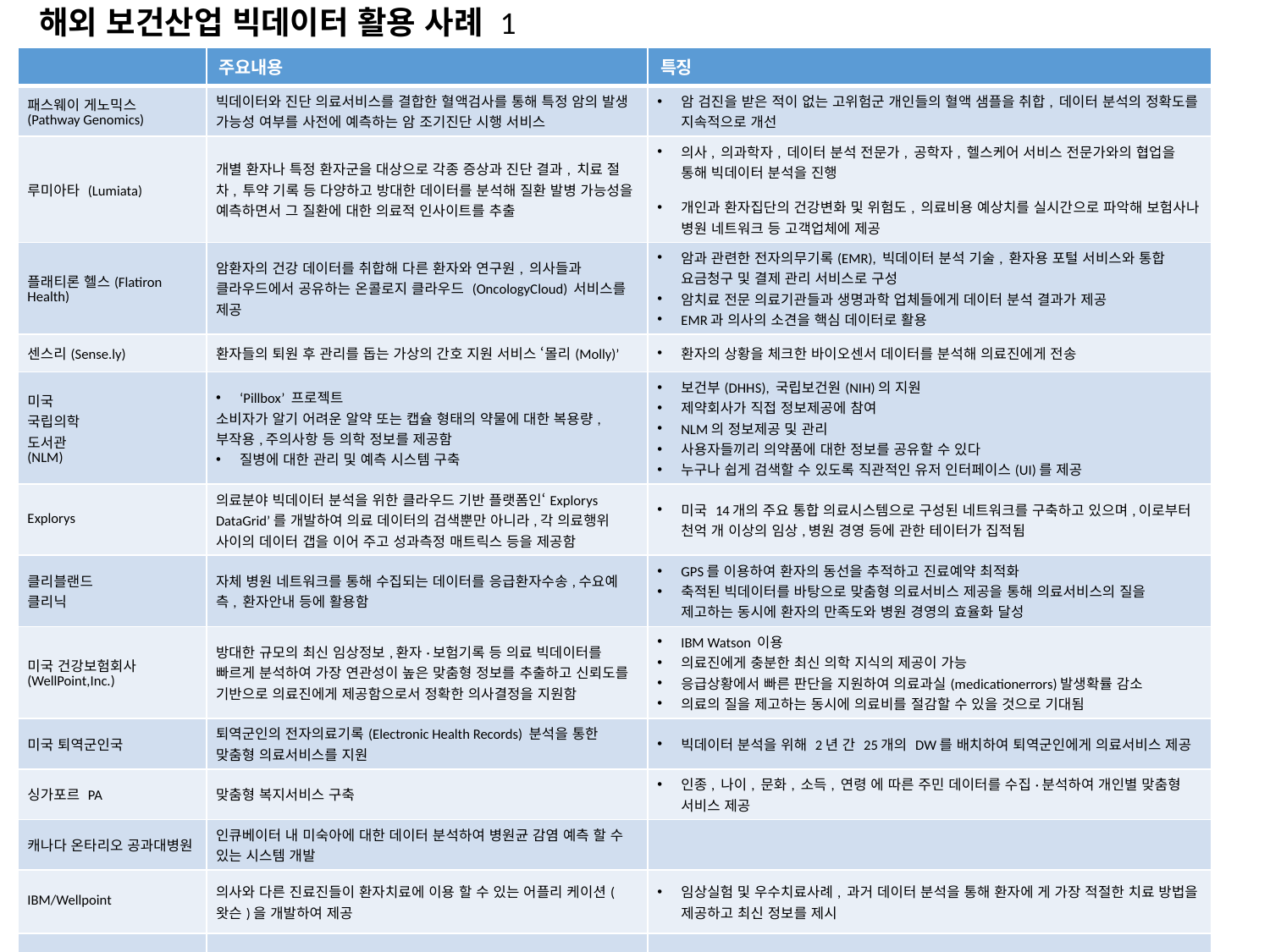

해외 보건산업 빅데이터 활용 사례 1
|  | 주요내용 | 특징 |
| --- | --- | --- |
| 패스웨이 게노믹스 (Pathway Genomics) | 빅데이터와 진단 의료서비스를 결합한 혈액검사를 통해 특정 암의 발생 가능성 여부를 사전에 예측하는 암 조기진단 시행 서비스 | 암 검진을 받은 적이 없는 고위험군 개인들의 혈액 샘플을 취합, 데이터 분석의 정확도를 지속적으로 개선 |
| 루미아타 (Lumiata) | 개별 환자나 특정 환자군을 대상으로 각종 증상과 진단 결과, 치료 절차, 투약 기록 등 다양하고 방대한 데이터를 분석해 질환 발병 가능성을 예측하면서 그 질환에 대한 의료적 인사이트를 추출 | 의사, 의과학자, 데이터 분석 전문가, 공학자, 헬스케어 서비스 전문가와의 협업을 통해 빅데이터 분석을 진행 개인과 환자집단의 건강변화 및 위험도, 의료비용 예상치를 실시간으로 파악해 보험사나 병원 네트워크 등 고객업체에 제공 |
| 플래티론 헬스(Flatiron Health) | 암환자의 건강 데이터를 취합해 다른 환자와 연구원, 의사들과 클라우드에서 공유하는 온콜로지 클라우드 (OncologyCloud) 서비스를 제공 | 암과 관련한 전자의무기록(EMR), 빅데이터 분석 기술, 환자용 포털 서비스와 통합 요금청구 및 결제 관리 서비스로 구성 암치료 전문 의료기관들과 생명과학 업체들에게 데이터 분석 결과가 제공 EMR과 의사의 소견을 핵심 데이터로 활용 |
| 센스리(Sense.ly) | 환자들의 퇴원 후 관리를 돕는 가상의 간호 지원 서비스 ‘몰리(Molly)’ | 환자의 상황을 체크한 바이오센서 데이터를 분석해 의료진에게 전송 |
| 미국 국립의학 도서관 (NLM) | ‘Pillbox’ 프로젝트 소비자가 알기 어려운 알약 또는 캡슐 형태의 약물에 대한 복용량,부작용,주의사항 등 의학 정보를 제공함 질병에 대한 관리 및 예측 시스템 구축 | 보건부(DHHS), 국립보건원(NIH)의 지원 제약회사가 직접 정보제공에 참여 NLM의 정보제공 및 관리 사용자들끼리 의약품에 대한 정보를 공유할 수 있다 누구나 쉽게 검색할 수 있도록 직관적인 유저 인터페이스(UI)를 제공 |
| Explorys | 의료분야 빅데이터 분석을 위한 클라우드 기반 플랫폼인‘Explorys DataGrid’를 개발하여 의료 데이터의 검색뿐만 아니라,각 의료행위 사이의 데이터 갭을 이어 주고 성과측정 매트릭스 등을 제공함 | 미국 14개의 주요 통합 의료시스템으로 구성된 네트워크를 구축하고 있으며,이로부터 천억 개 이상의 임상,병원 경영 등에 관한 테이터가 집적됨 |
| 클리블랜드 클리닉 | 자체 병원 네트워크를 통해 수집되는 데이터를 응급환자수송,수요예측, 환자안내 등에 활용함 | GPS를 이용하여 환자의 동선을 추적하고 진료예약 최적화 축적된 빅데이터를 바탕으로 맞춤형 의료서비스 제공을 통해 의료서비스의 질을 제고하는 동시에 환자의 만족도와 병원 경영의 효율화 달성 |
| 미국 건강보험회사 (WellPoint,Inc.) | 방대한 규모의 최신 임상정보,환자·보험기록 등 의료 빅데이터를 빠르게 분석하여 가장 연관성이 높은 맞춤형 정보를 추출하고 신뢰도를 기반으로 의료진에게 제공함으로서 정확한 의사결정을 지원함 | IBM Watson 이용 의료진에게 충분한 최신 의학 지식의 제공이 가능 응급상황에서 빠른 판단을 지원하여 의료과실(medicationerrors)발생확률 감소 의료의 질을 제고하는 동시에 의료비를 절감할 수 있을 것으로 기대됨 |
| 미국 퇴역군인국 | 퇴역군인의 전자의료기록(Electronic Health Records) 분석을 통한 맞춤형 의료서비스를 지원 | 빅데이터 분석을 위해 2년 간 25개의 DW를 배치하여 퇴역군인에게 의료서비스 제공 |
| 싱가포르 PA | 맞춤형 복지서비스 구축 | 인종, 나이, 문화, 소득, 연령 에 따른 주민 데이터를 수집·분석하여 개인별 맞춤형 서비스 제공 |
| 캐나다 온타리오 공과대병원 | 인큐베이터 내 미숙아에 대한 데이터 분석하여 병원균 감염 예측 할 수 있는 시스템 개발 |  |
| IBM/Wellpoint | 의사와 다른 진료진들이 환자치료에 이용 할 수 있는 어플리 케이션(왓슨)을 개발하여 제공 | 임상실험 및 우수치료사례, 과거 데이터 분석을 통해 환자에 게 가장 적절한 치료 방법을 제공하고 최신 정보를 제시 |
| 구글 | 독감 예보 서비스 | 다양한 사용자의 검색어 분석을 통한 정확한 정보 실시간제공 |
| HBP (HumanBrainProject) | EU가 추진하는 뇌공학 연구 프로젝트 | ICT플랫폼을 중심으로 뇌 지도 작성·시각화,대규모 데이터 분석을 통한 수리적 모형 구축 및 시뮬레이션 등 빅데이터의 수집과 처리·분석 능력이 뇌 연구에 있어 핵심적 기술로 인식됨 범유럽 차원에서 각국의 분산된 연구능력을 집중하여 뇌 구조와 기능 연구,뇌 질환 치료연구,뇌와 유사한 슈퍼컴퓨터 개발 등 3가지를 목표로 함 |
| MSKCC | IBM Watson을 활용해 암 연구 가속화를 추진 | 최신 연구결과와 더불어 개별 환자들로부터 축적되는 수많은 임상 데이터를 빠르게 분석 정형 데이터뿐만 아니라 신문기사,의료기록 및 가이드라인,각종 임상결과 등 NCCN(NationalComprehensiveCancerNetwork)에 축적되어있는 비정형 데이터의 분석이 가능 |
| GE | VNA(Vendor Neutral Archive) | 임상ㆍ영상 데이터의 용이한 추출과 공유를 가능하도록 지원 산업용 인터넷(Industrial internet)을 개발하여 최종적으로 사람ㆍ의료기기ㆍ데이터를 하나로 연결하여 새로운 빅데이터 기반 가치 창출을 목표 |